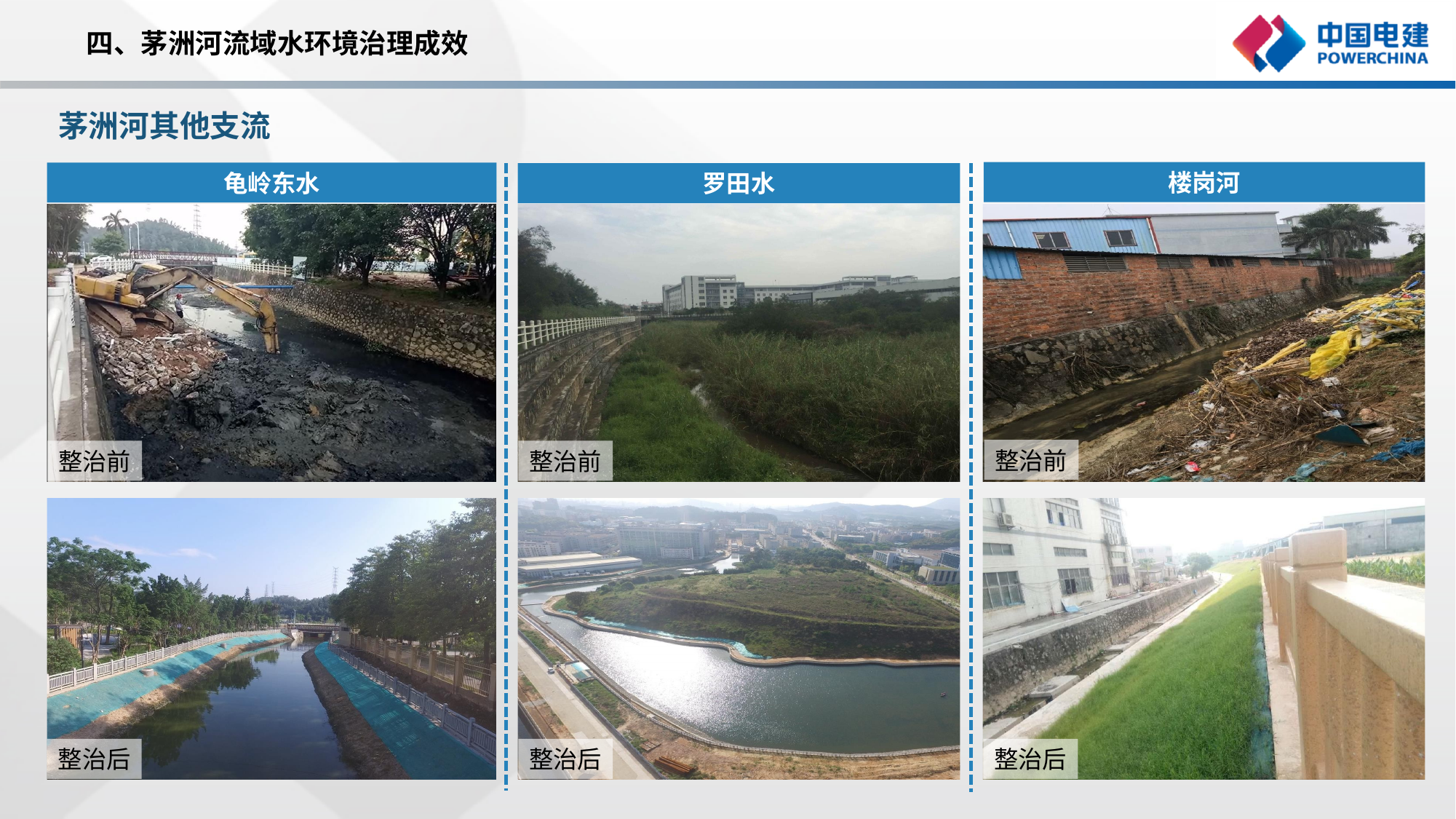

四、茅洲河流域水环境治理成效
茅洲河其他支流
楼岗河
龟岭东水
罗田水

整治前
整治前
整治前

整治后
整治后
整治后